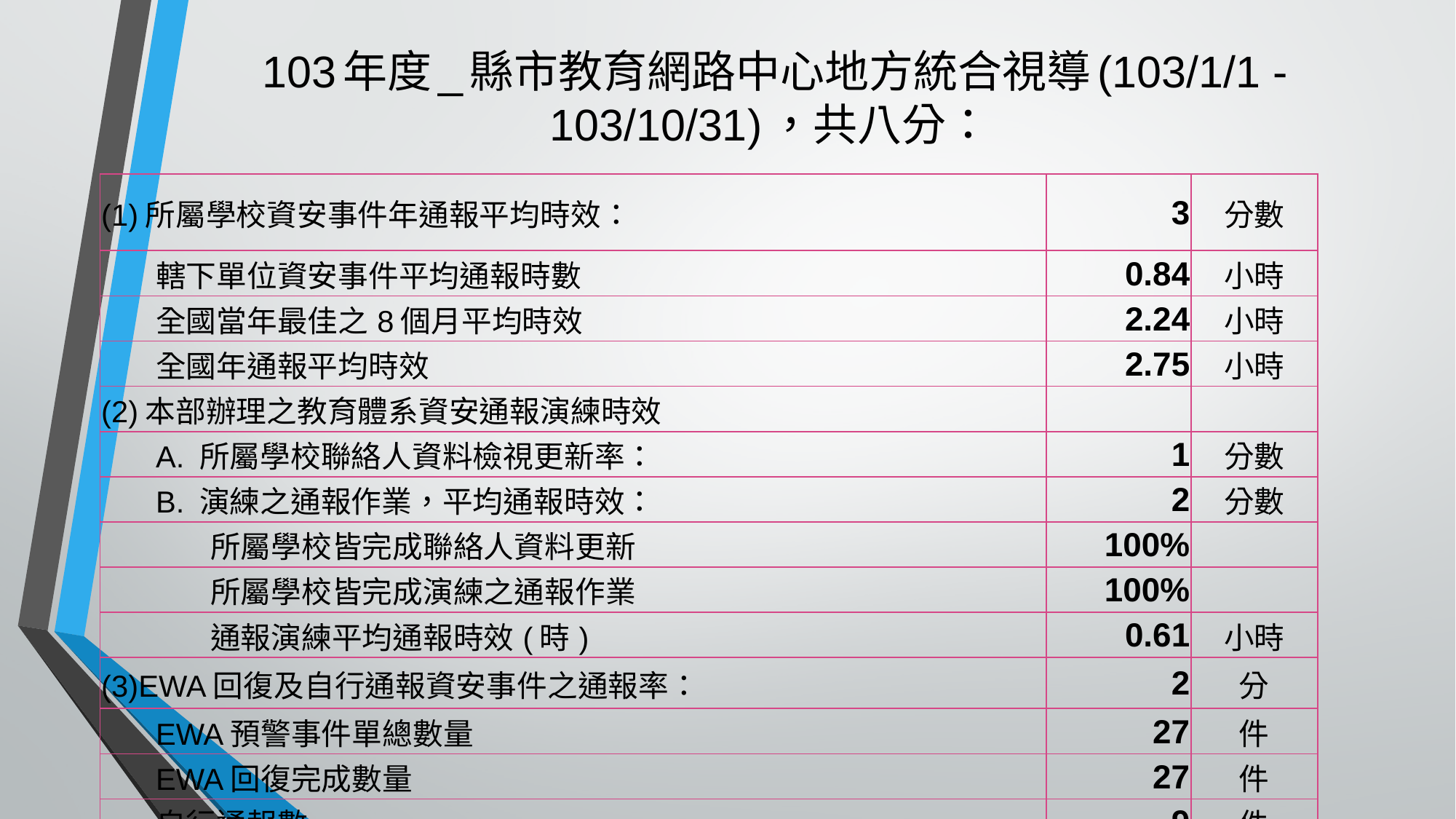

# 103年度_縣市教育網路中心地方統合視導(103/1/1 - 103/10/31)，共八分：
| (1)所屬學校資安事件年通報平均時效： | 3 | 分數 |
| --- | --- | --- |
| 轄下單位資安事件平均通報時數 | 0.84 | 小時 |
| 全國當年最佳之8個月平均時效 | 2.24 | 小時 |
| 全國年通報平均時效 | 2.75 | 小時 |
| (2)本部辦理之教育體系資安通報演練時效 |  |  |
| A. 所屬學校聯絡人資料檢視更新率： | 1 | 分數 |
| B. 演練之通報作業，平均通報時效： | 2 | 分數 |
| 所屬學校皆完成聯絡人資料更新 | 100% |  |
| 所屬學校皆完成演練之通報作業 | 100% |  |
| 通報演練平均通報時效(時) | 0.61 | 小時 |
| (3)EWA回復及自行通報資安事件之通報率： | 2 | 分 |
| EWA預警事件單總數量 | 27 | 件 |
| EWA回復完成數量 | 27 | 件 |
| 自行通報數 | 9 | 件 |